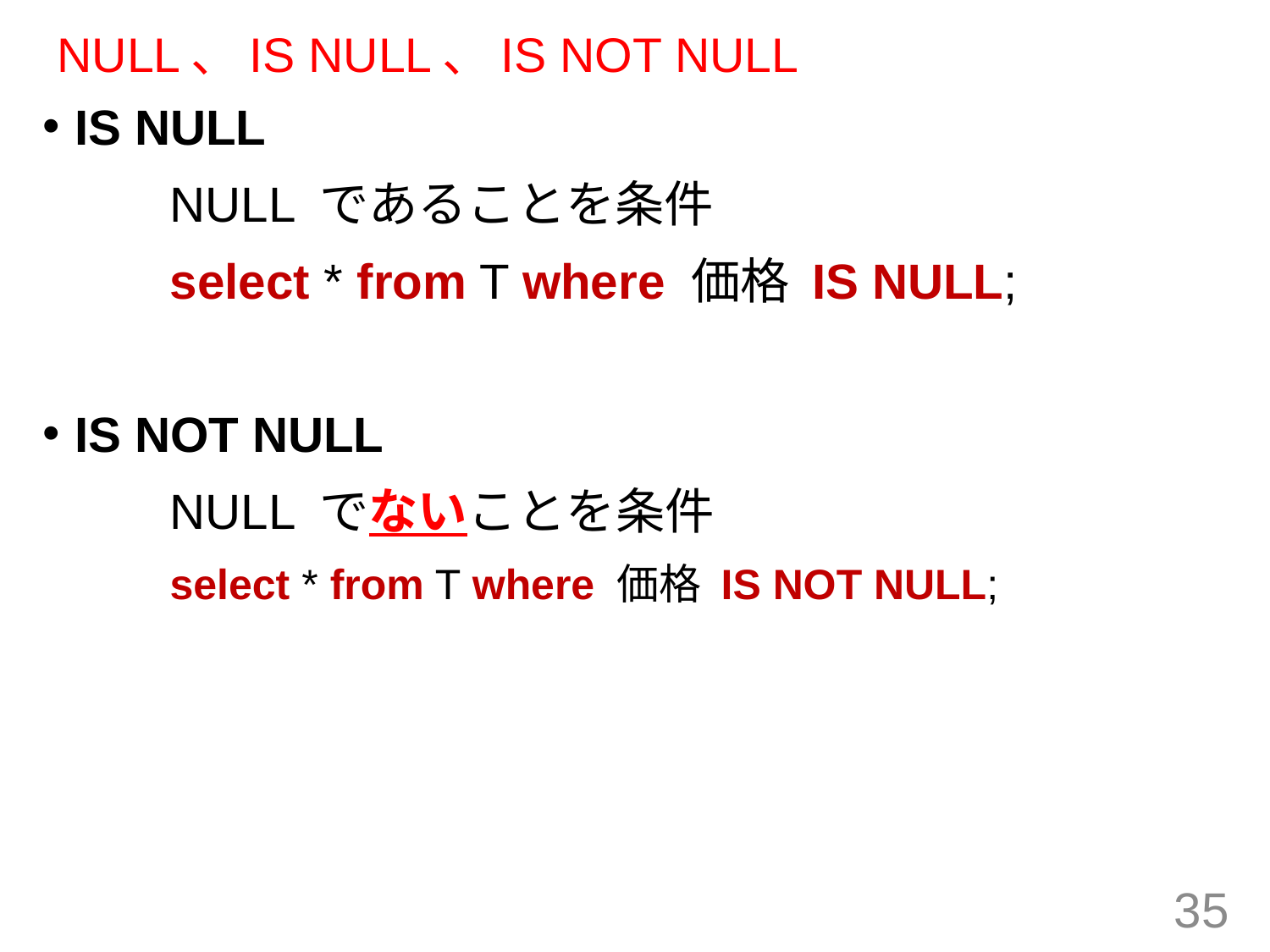

# NULL、IS NULL、IS NOT NULL
IS NULL
	NULL であることを条件
	select * from T where 価格 IS NULL;

IS NOT NULL
	NULL でないことを条件
	select * from T where 価格 IS NOT NULL;
35